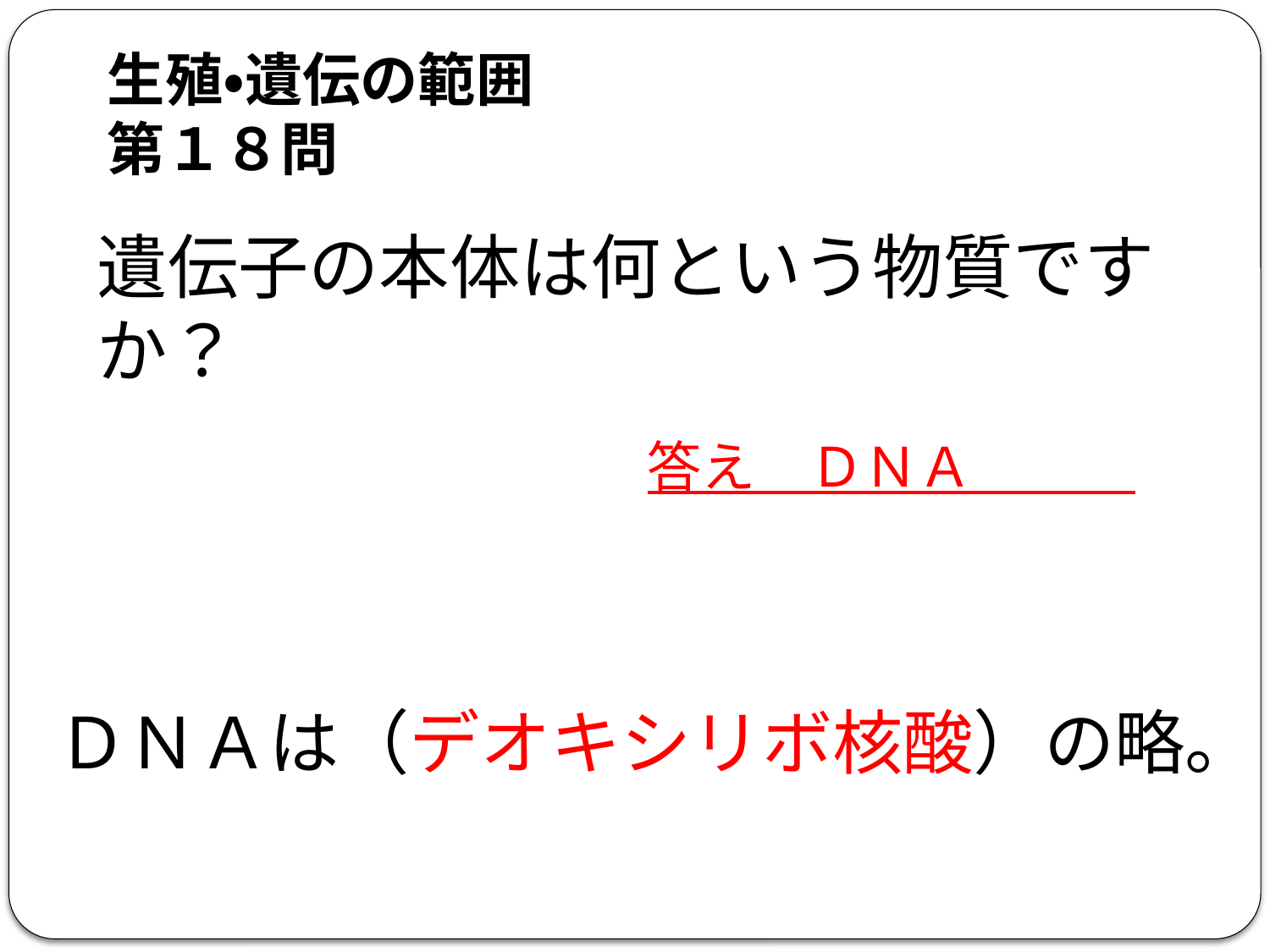

# 生殖・遺伝の範囲 第１８問
遺伝子の本体は何という物質ですか？
答え　ＤＮＡ
ＤＮＡは（デオキシリボ核酸）の略。